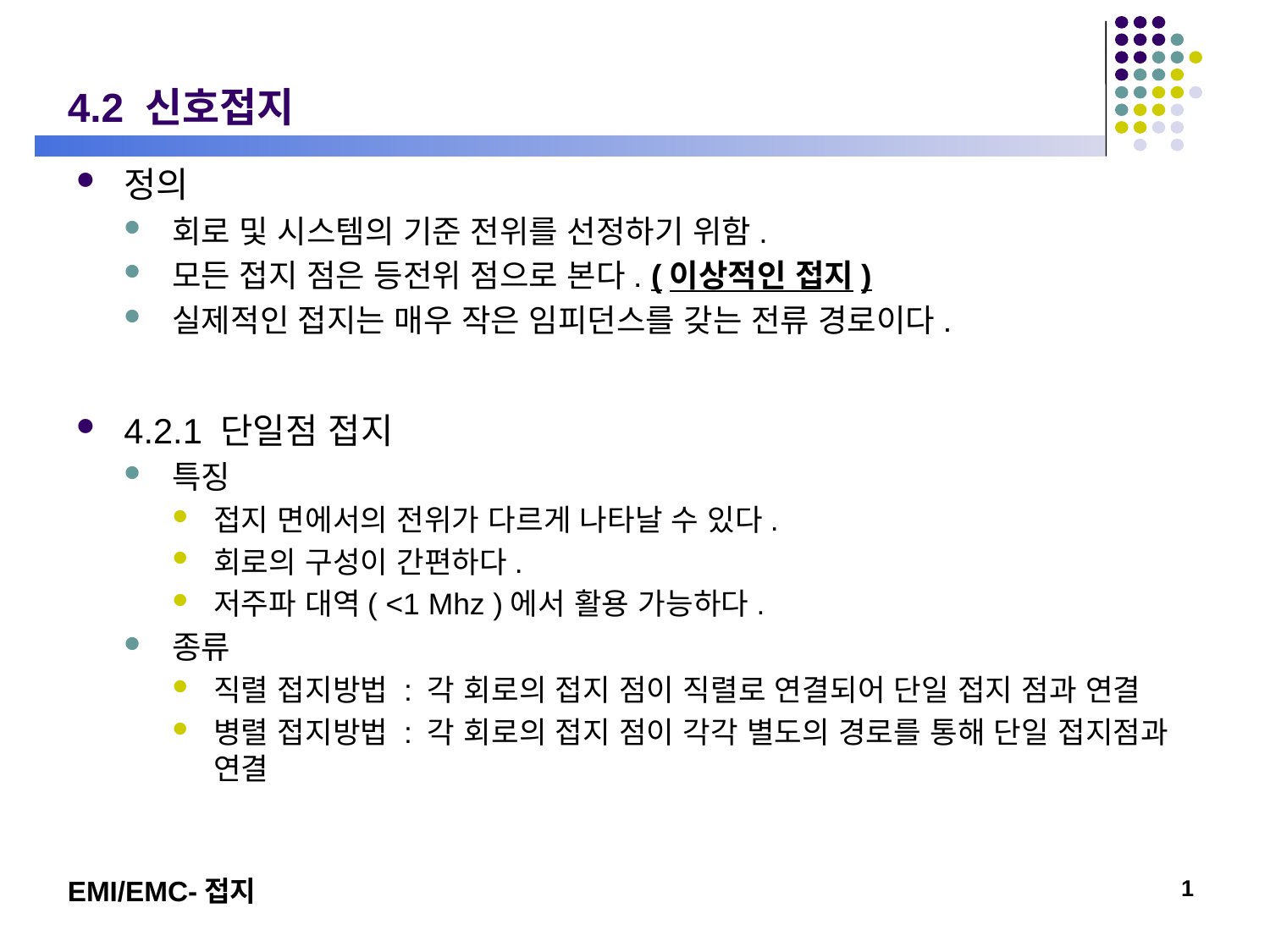

# 4.2 신호접지
정의
회로 및 시스템의 기준 전위를 선정하기 위함.
모든 접지 점은 등전위 점으로 본다. (이상적인 접지)
실제적인 접지는 매우 작은 임피던스를 갖는 전류 경로이다.

4.2.1 단일점 접지
특징
접지 면에서의 전위가 다르게 나타날 수 있다.
회로의 구성이 간편하다.
저주파 대역( <1 Mhz )에서 활용 가능하다.
종류
직렬 접지방법 : 각 회로의 접지 점이 직렬로 연결되어 단일 접지 점과 연결
병렬 접지방법 : 각 회로의 접지 점이 각각 별도의 경로를 통해 단일 접지점과 연결
EMI/EMC-접지
1